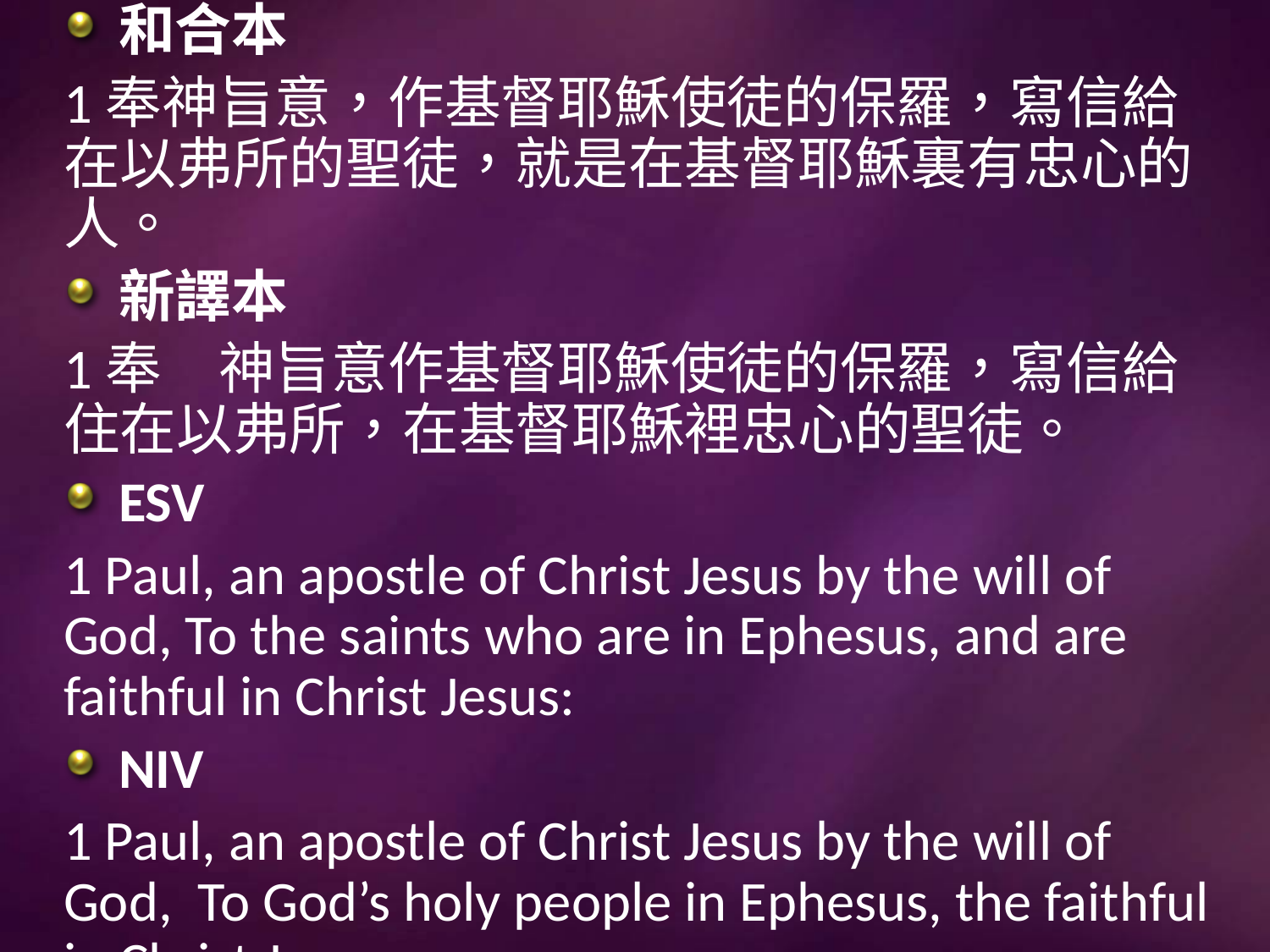

和合本
1奉神旨意，作基督耶穌使徒的保羅，寫信給在以弗所的聖徒，就是在基督耶穌裏有忠心的人。
新譯本
1奉　神旨意作基督耶穌使徒的保羅，寫信給住在以弗所，在基督耶穌裡忠心的聖徒。
ESV
1 Paul, an apostle of Christ Jesus by the will of God, To the saints who are in Ephesus, and are faithful in Christ Jesus:
NIV
1 Paul, an apostle of Christ Jesus by the will of God,  To God’s holy people in Ephesus, the faithful in Christ Jesus: